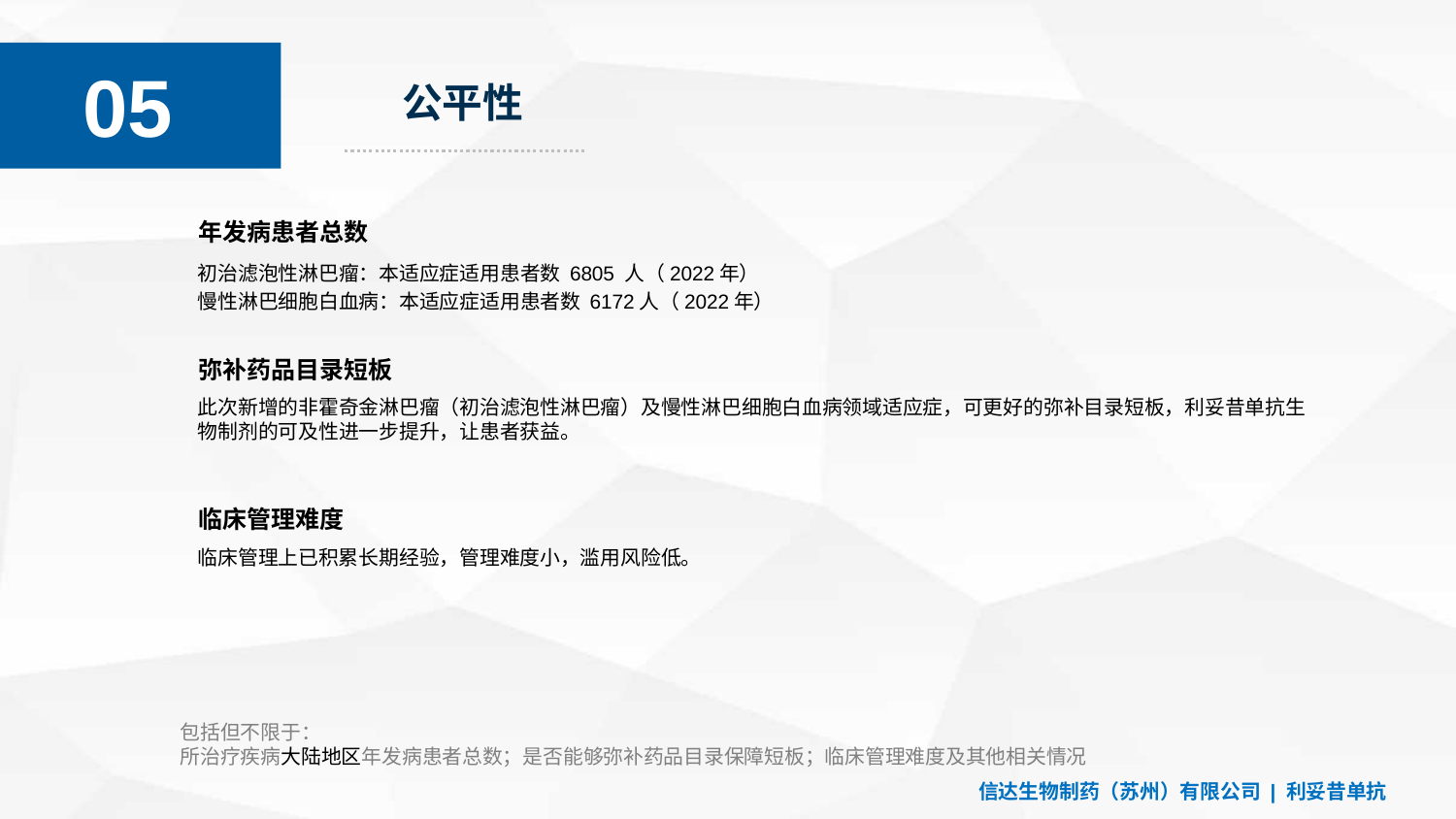

05
01
公平性
年发病患者总数
初治滤泡性淋巴瘤：本适应症适用患者数 6805 人（2022年）
慢性淋巴细胞白血病：本适应症适用患者数 6172人（2022年）

弥补药品目录短板
此次新增的非霍奇金淋巴瘤（初治滤泡性淋巴瘤）及慢性淋巴细胞白血病领域适应症，可更好的弥补目录短板，利妥昔单抗生物制剂的可及性进一步提升，让患者获益。

临床管理难度
临床管理上已积累长期经验，管理难度小，滥用风险低。

包括但不限于：
所治疗疾病大陆地区年发病患者总数；是否能够弥补药品目录保障短板；临床管理难度及其他相关情况
信达生物制药（苏州）有限公司 | 利妥昔单抗